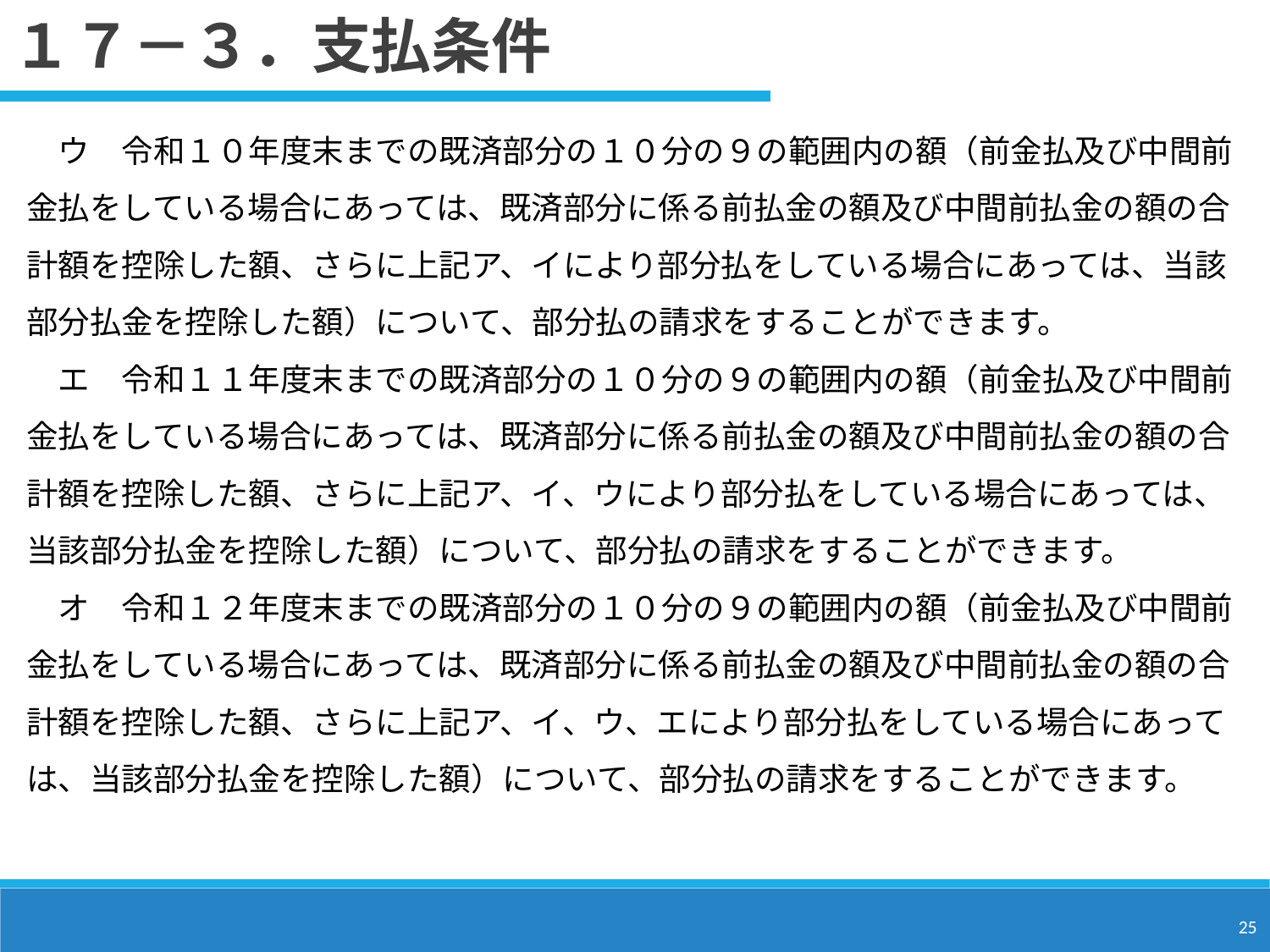

１７－３．支払条件
　ウ　令和１０年度末までの既済部分の１０分の９の範囲内の額（前金払及び中間前金払をしている場合にあっては、既済部分に係る前払金の額及び中間前払金の額の合計額を控除した額、さらに上記ア、イにより部分払をしている場合にあっては、当該部分払金を控除した額）について、部分払の請求をすることができます。
　エ　令和１１年度末までの既済部分の１０分の９の範囲内の額（前金払及び中間前金払をしている場合にあっては、既済部分に係る前払金の額及び中間前払金の額の合計額を控除した額、さらに上記ア、イ、ウにより部分払をしている場合にあっては、当該部分払金を控除した額）について、部分払の請求をすることができます。
　オ　令和１２年度末までの既済部分の１０分の９の範囲内の額（前金払及び中間前金払をしている場合にあっては、既済部分に係る前払金の額及び中間前払金の額の合計額を控除した額、さらに上記ア、イ、ウ、エにより部分払をしている場合にあっては、当該部分払金を控除した額）について、部分払の請求をすることができます。
25